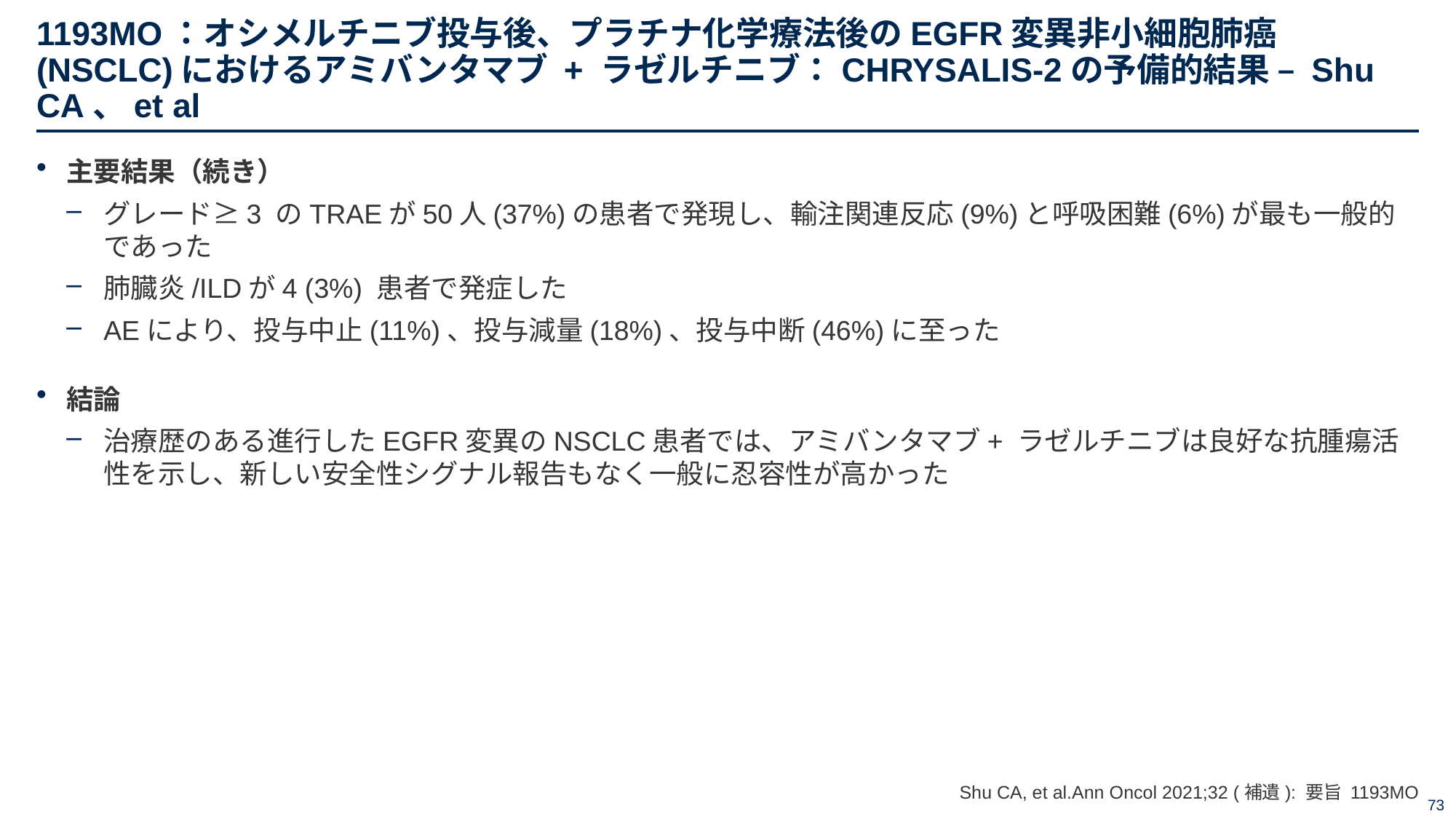

# 1193MO：オシメルチニブ投与後、プラチナ化学療法後のEGFR変異非小細胞肺癌(NSCLC)におけるアミバンタマブ + ラゼルチニブ：CHRYSALIS-2の予備的結果 – Shu CA、et al
主要結果（続き）
グレード≥3 のTRAEが50人(37%)の患者で発現し、輸注関連反応(9%)と呼吸困難(6%)が最も一般的であった
肺臓炎/ILDが4 (3%) 患者で発症した
AEにより、投与中止(11%)、投与減量(18%)、投与中断(46%)に至った
結論
治療歴のある進行したEGFR変異のNSCLC患者では、アミバンタマブ+ ラゼルチニブは良好な抗腫瘍活性を示し、新しい安全性シグナル報告もなく一般に忍容性が高かった
Shu CA, et al.Ann Oncol 2021;32 (補遺): 要旨 1193MO